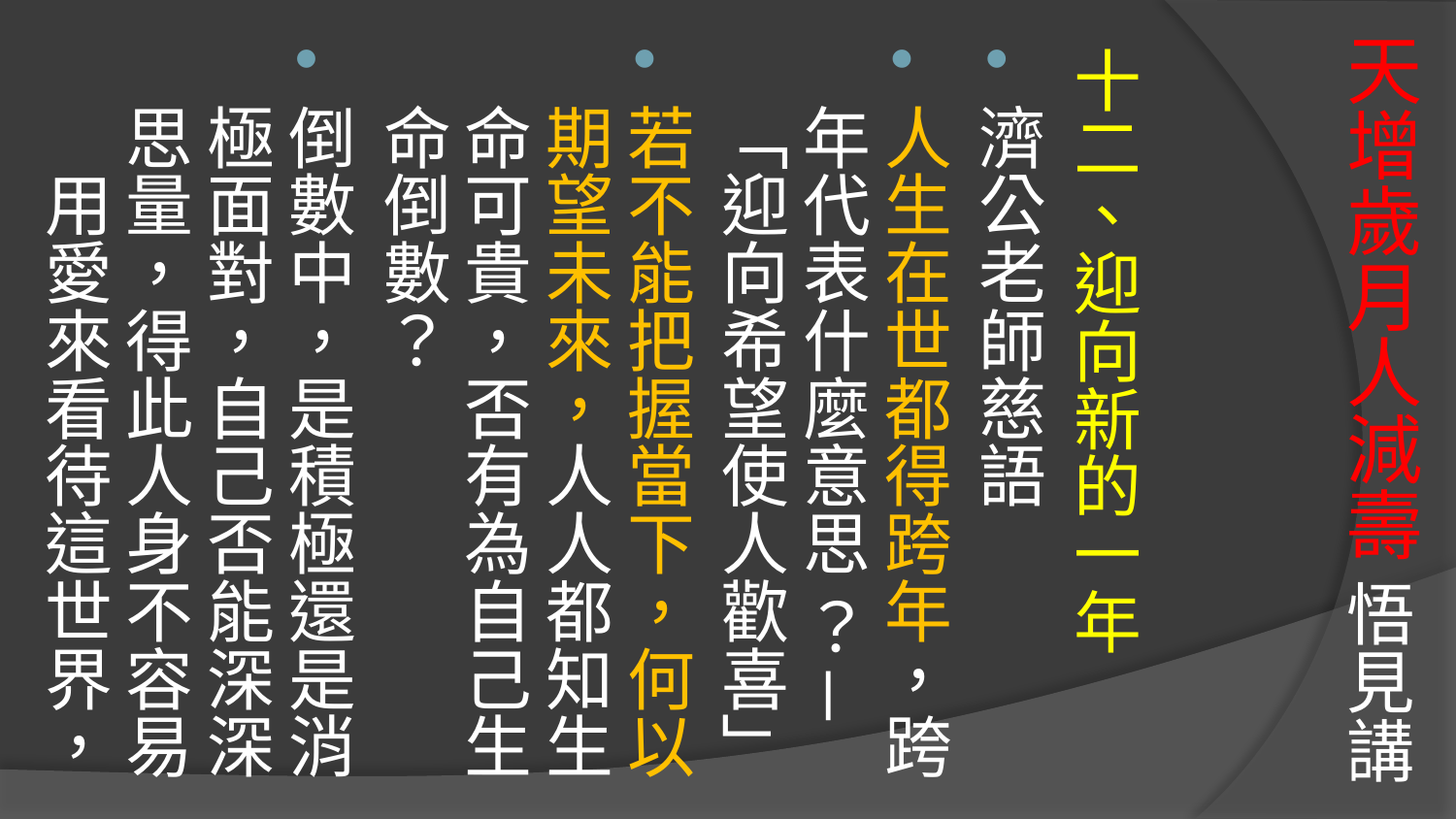

# 天增歲月人減壽 悟見講
十二、迎向新的一年
濟公老師慈語
人生在世都得跨年，跨年代表什麼意思 ？－「迎向希望使人歡喜」
若不能把握當下，何以期望未來，人人都知生命可貴，否有為自己生命倒數？
倒數中，是積極還是消極面對，自己否能深深思量，得此人身不容易　用愛來看待這世界，